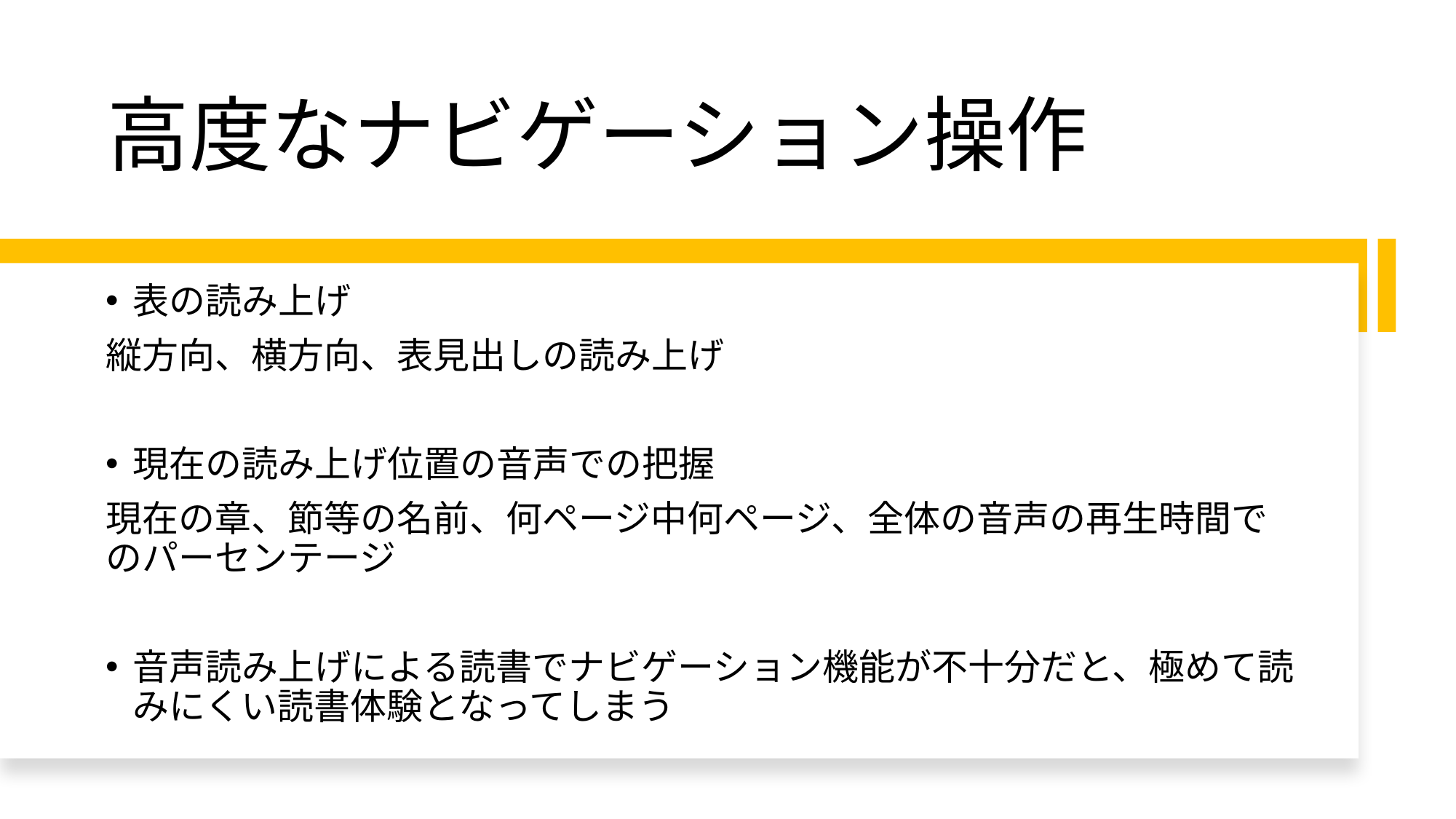

# 高度なナビゲーション操作

表の読み上げ
縦方向、横方向、表見出しの読み上げ

現在の読み上げ位置の音声での把握
現在の章、節等の名前、何ページ中何ページ、全体の音声の再生時間でのパーセンテージ

音声読み上げによる読書でナビゲーション機能が不十分だと、極めて読みにくい読書体験となってしまう